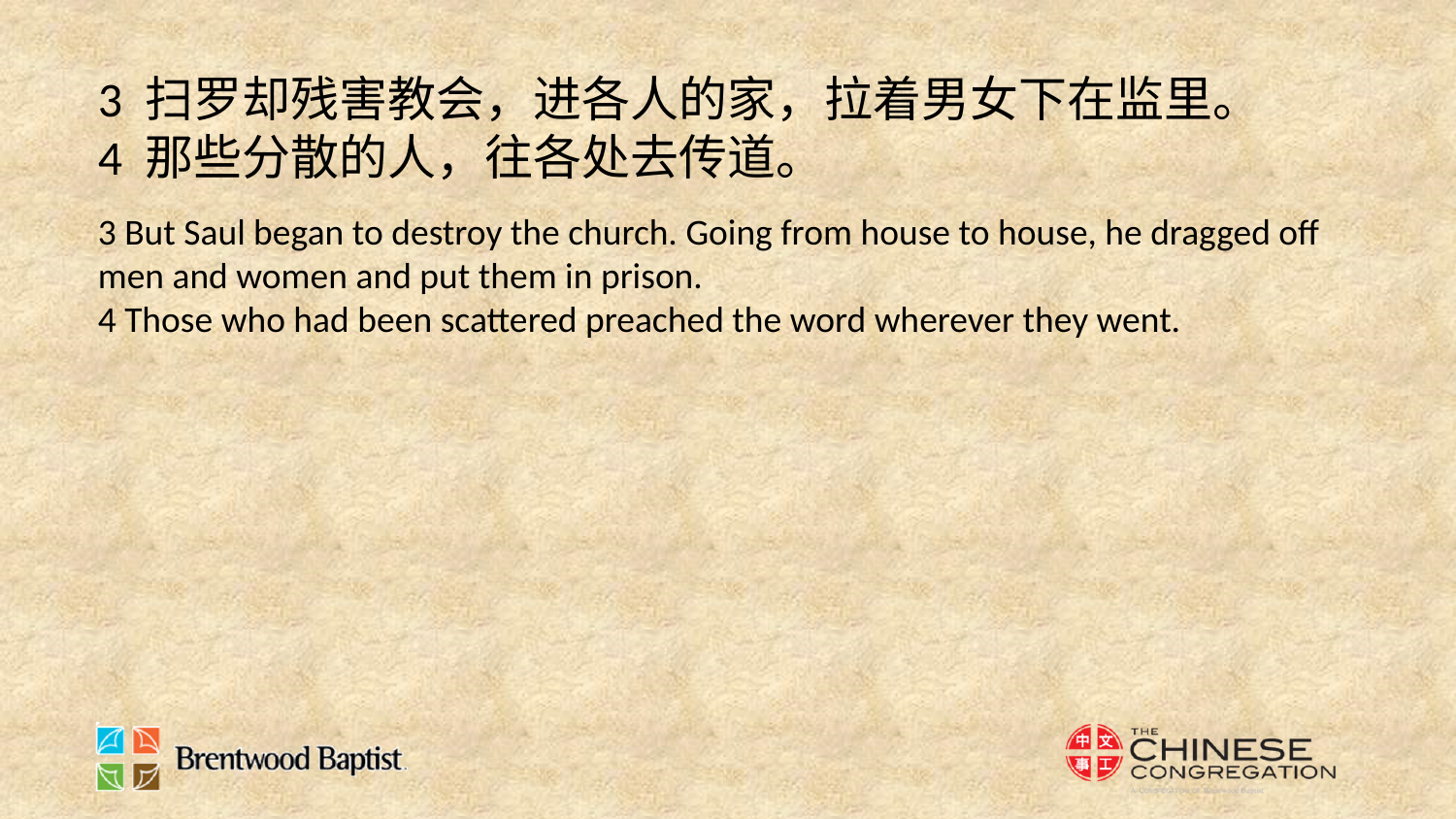

3 扫罗却残害教会，进各人的家，拉着男女下在监里。
4 那些分散的人，往各处去传道。

3 But Saul began to destroy the church. Going from house to house, he dragged off men and women and put them in prison.
4 Those who had been scattered preached the word wherever they went.